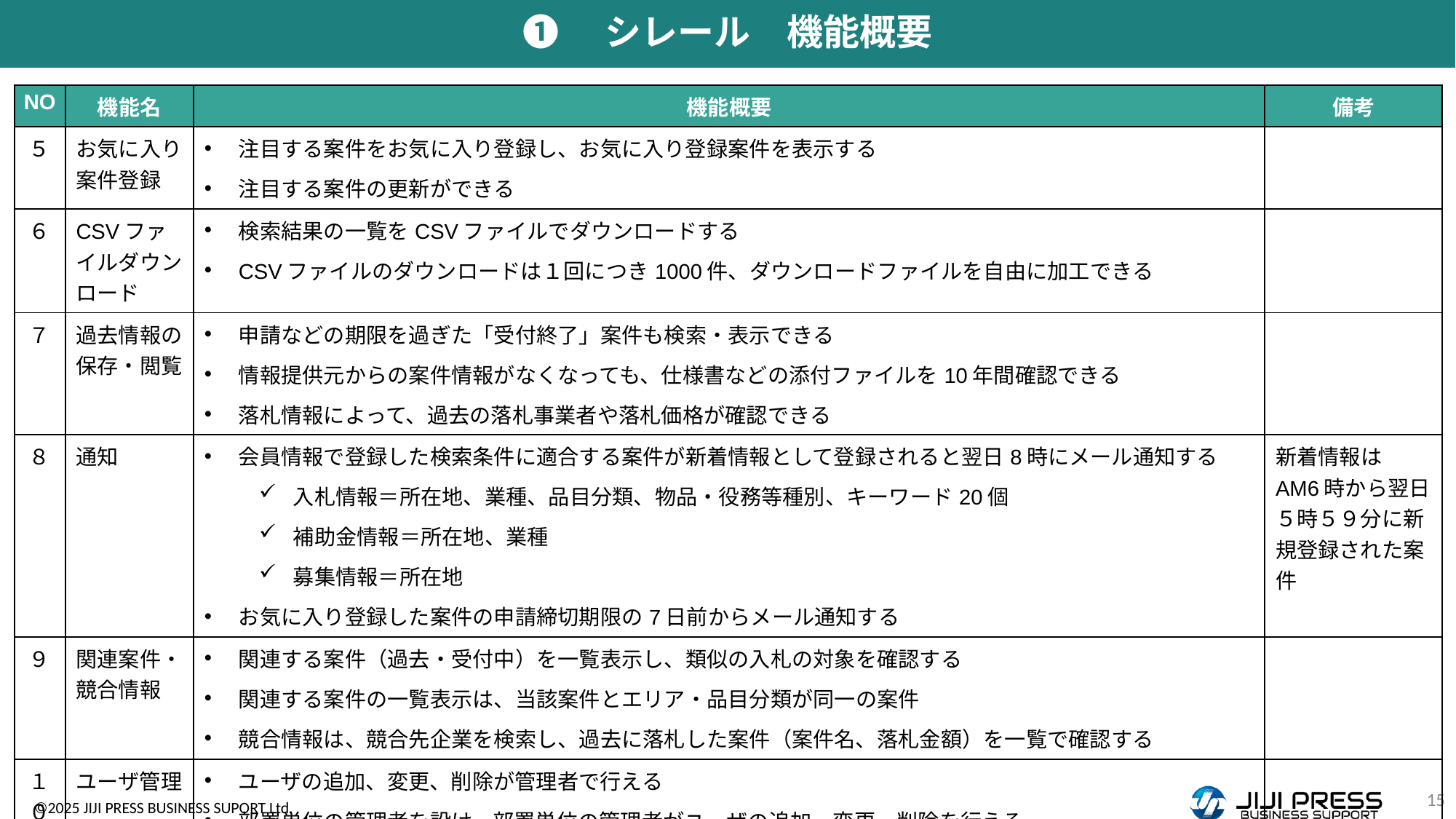

➊　シレール　機能概要

| NO | 機能名 | 機能概要 | 備考 |
| --- | --- | --- | --- |
| ５ | お気に入り案件登録 | 注目する案件をお気に入り登録し、お気に入り登録案件を表示する 注目する案件の更新ができる |  |
| ６ | CSVファイルダウンロード | 検索結果の一覧をCSVファイルでダウンロードする CSVファイルのダウンロードは１回につき1000件、ダウンロードファイルを自由に加工できる |  |
| ７ | 過去情報の保存・閲覧 | 申請などの期限を過ぎた「受付終了」案件も検索・表示できる 情報提供元からの案件情報がなくなっても、仕様書などの添付ファイルを10年間確認できる 落札情報によって、過去の落札事業者や落札価格が確認できる |  |
| ８ | 通知 | 会員情報で登録した検索条件に適合する案件が新着情報として登録されると翌日8時にメール通知する 入札情報＝所在地、業種、品目分類、物品・役務等種別、キーワード20個 補助金情報＝所在地、業種 募集情報＝所在地 お気に入り登録した案件の申請締切期限の7日前からメール通知する | 新着情報はAM6時から翌日５時５９分に新規登録された案件 |
| ９ | 関連案件・競合情報 | 関連する案件（過去・受付中）を一覧表示し、類似の入札の対象を確認する 関連する案件の一覧表示は、当該案件とエリア・品目分類が同一の案件 競合情報は、競合先企業を検索し、過去に落札した案件（案件名、落札金額）を一覧で確認する |  |
| １０ | ユーザ管理 | ユーザの追加、変更、削除が管理者で行える 部署単位の管理者を設け、部署単位の管理者がユーザの追加、変更、削除を行える |  |
15